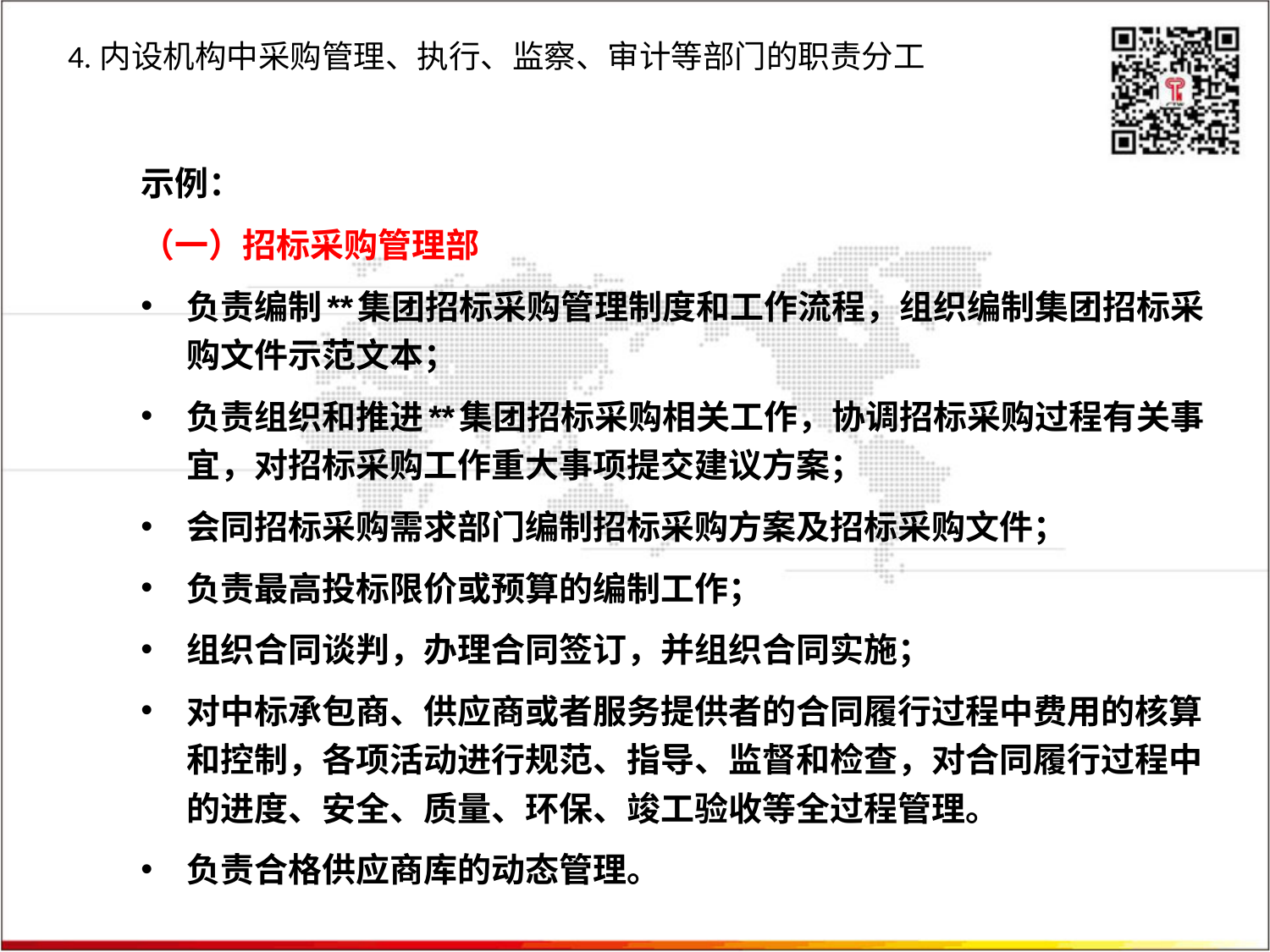

4.内设机构中采购管理、执行、监察、审计等部门的职责分工投标争议的解决
示例：
（一）招标采购管理部
负责编制**集团招标采购管理制度和工作流程，组织编制集团招标采购文件示范文本；
负责组织和推进**集团招标采购相关工作，协调招标采购过程有关事宜，对招标采购工作重大事项提交建议方案；
会同招标采购需求部门编制招标采购方案及招标采购文件；
负责最高投标限价或预算的编制工作；
组织合同谈判，办理合同签订，并组织合同实施；
对中标承包商、供应商或者服务提供者的合同履行过程中费用的核算和控制，各项活动进行规范、指导、监督和检查，对合同履行过程中的进度、安全、质量、环保、竣工验收等全过程管理。
负责合格供应商库的动态管理。